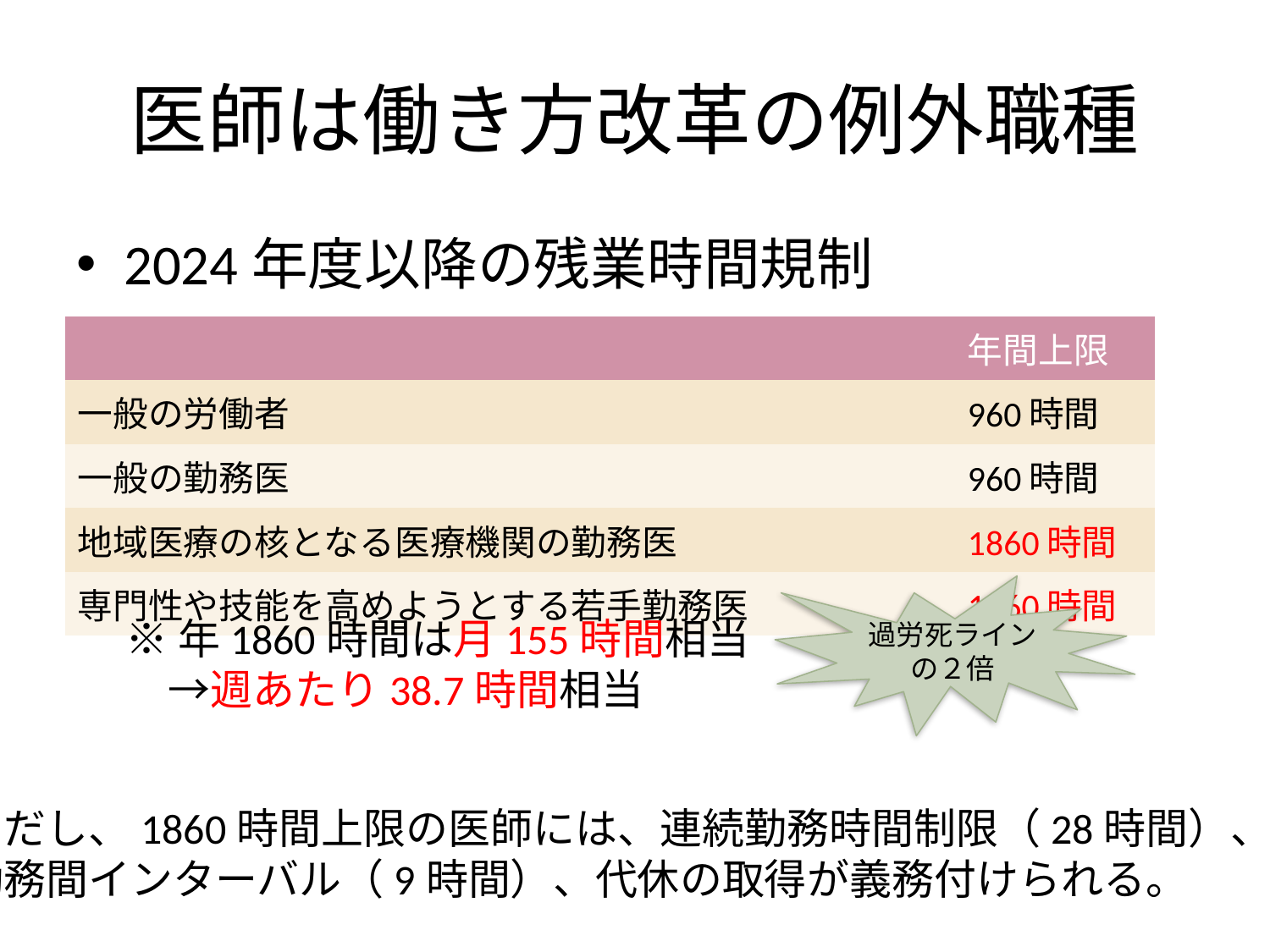

# 医師は働き方改革の例外職種
2024年度以降の残業時間規制

|  | 年間上限 |
| --- | --- |
| 一般の労働者 | 960時間 |
| 一般の勤務医 | 960時間 |
| 地域医療の核となる医療機関の勤務医 | 1860時間 |
| 専門性や技能を高めようとする若手勤務医 | 1860時間 |
過労死ラインの２倍
※年1860時間は月155時間相当
　→週あたり38.7時間相当
ただし、1860時間上限の医師には、連続勤務時間制限（28時間）、
勤務間インターバル（9時間）、代休の取得が義務付けられる。